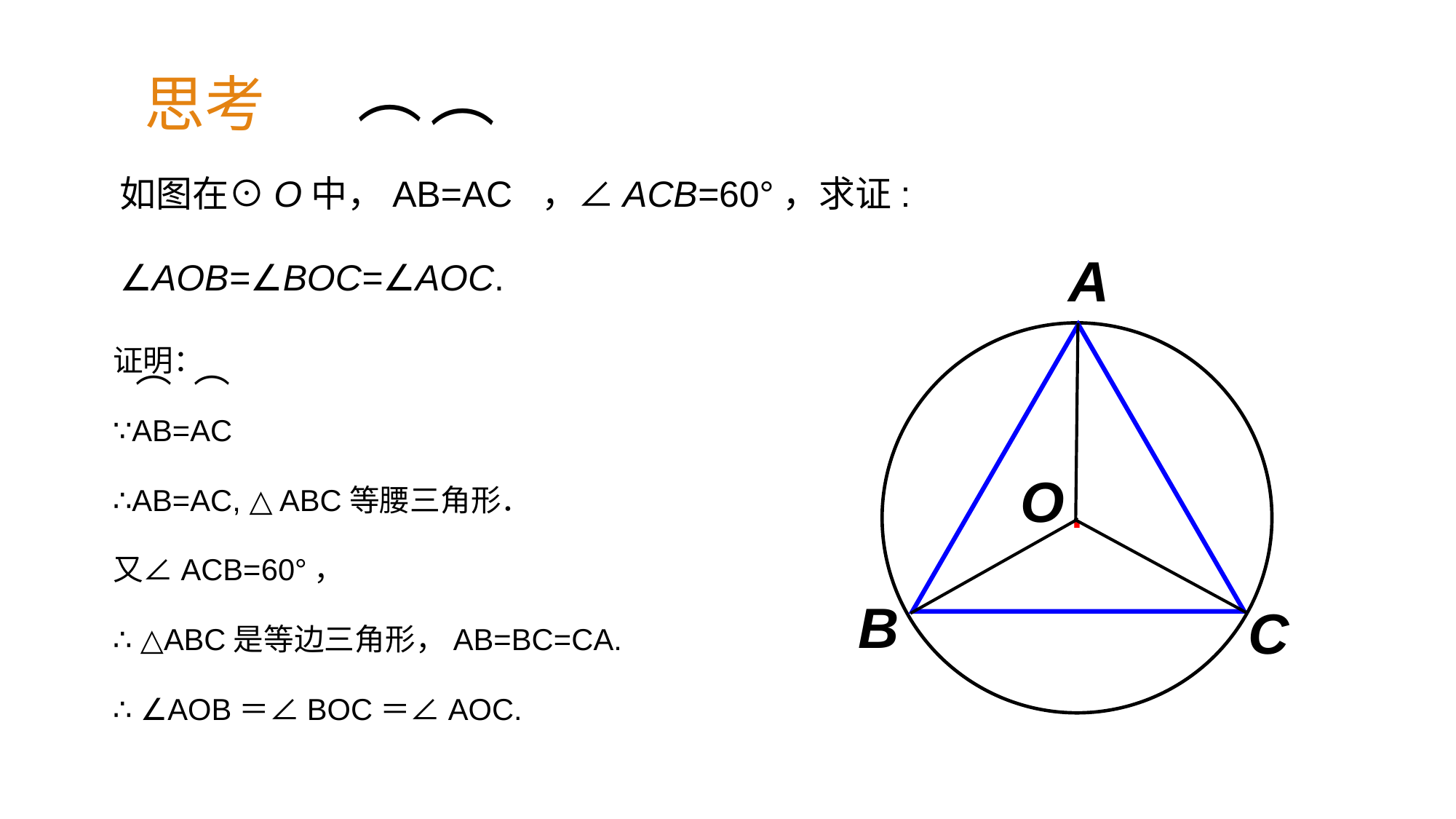

思考
⌒
⌒
如图在⊙O中，AB=AC  ，∠ACB=60°，求证:
∠AOB=∠BOC=∠AOC.
A
证明：
∵AB=AC
∴AB=AC, △ABC等腰三角形．
又∠ACB=60°，
∴ △ABC是等边三角形，AB=BC=CA.
∴ ∠AOB＝∠BOC＝∠AOC.

⌒
⌒

·

O

B
C